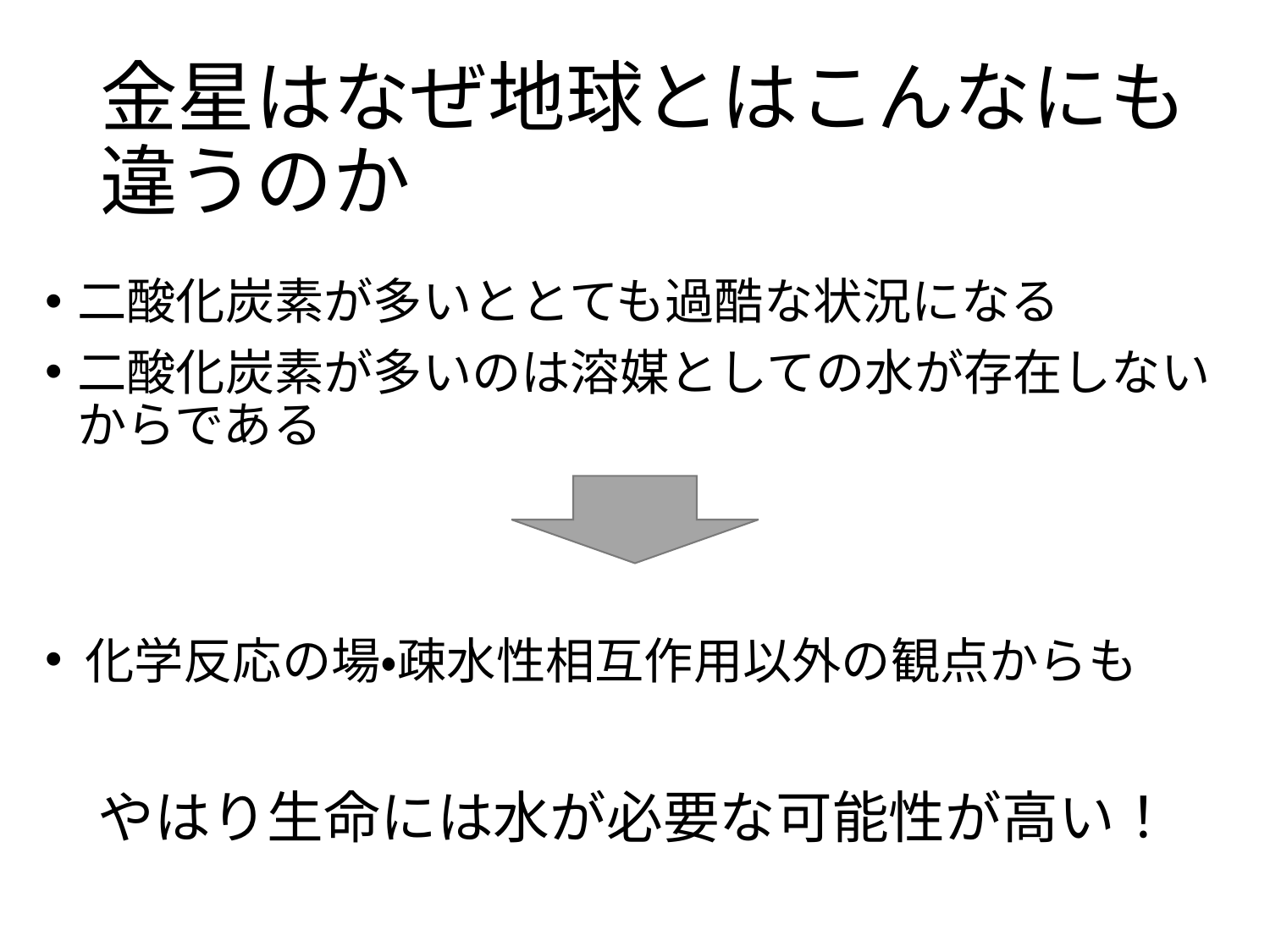

# 金星はなぜ地球とはこんなにも違うのか
二酸化炭素が多いととても過酷な状況になる
二酸化炭素が多いのは溶媒としての水が存在しないからである

化学反応の場・疎水性相互作用以外の観点からも
やはり生命には水が必要な可能性が高い！